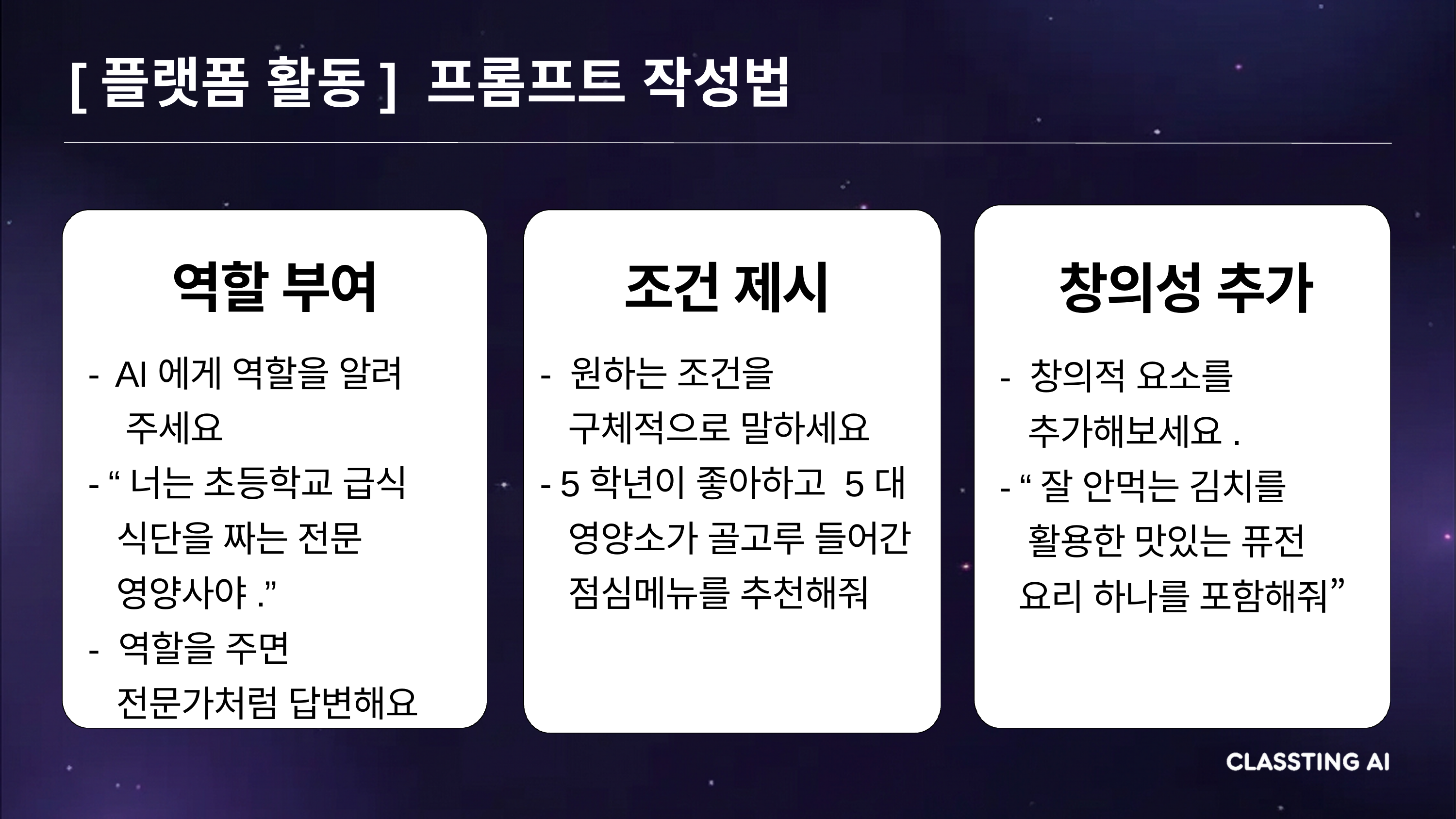

[플랫폼 활동] 프롬프트 작성법

역할 부여
조건 제시
창의성 추가
-  AI에게 역할을 알려
   주세요
- “너는 초등학교 급식
  식단을 짜는 전문
  영양사야.”
- 역할을 주면
  전문가처럼 답변해요
- 원하는 조건을
  구체적으로 말하세요
- 5학년이 좋아하고 5대
  영양소가 골고루 들어간
  점심메뉴를 추천해줘
- 창의적 요소를
  추가해보세요.
- “잘 안먹는 김치를
  활용한 맛있는 퓨전
 요리 하나를 포함해줘”